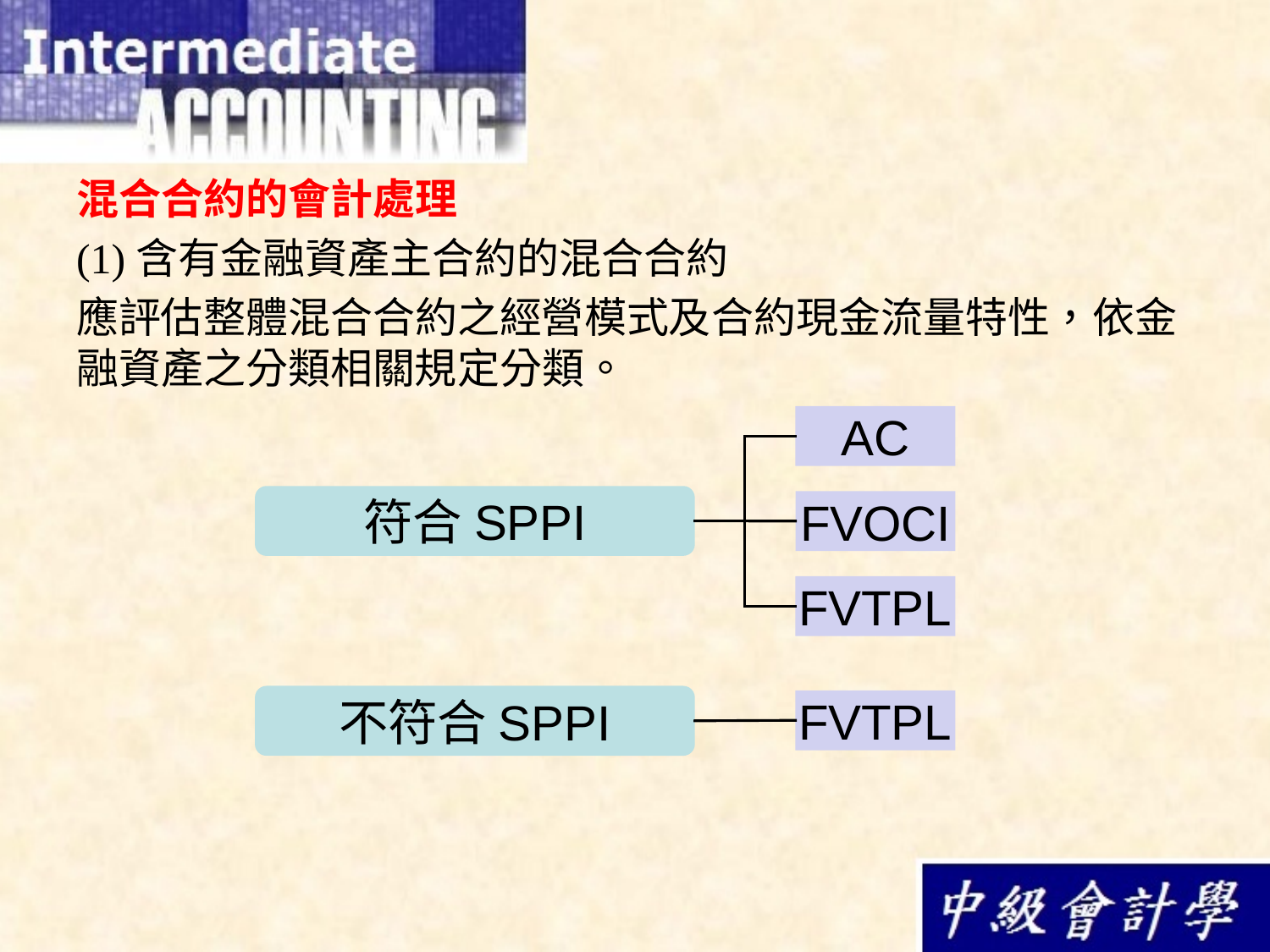

混合合約的會計處理
(1)含有金融資產主合約的混合合約
應評估整體混合合約之經營模式及合約現金流量特性，依金融資產之分類相關規定分類。
AC
符合SPPI
FVOCI
FVTPL
不符合SPPI
FVTPL